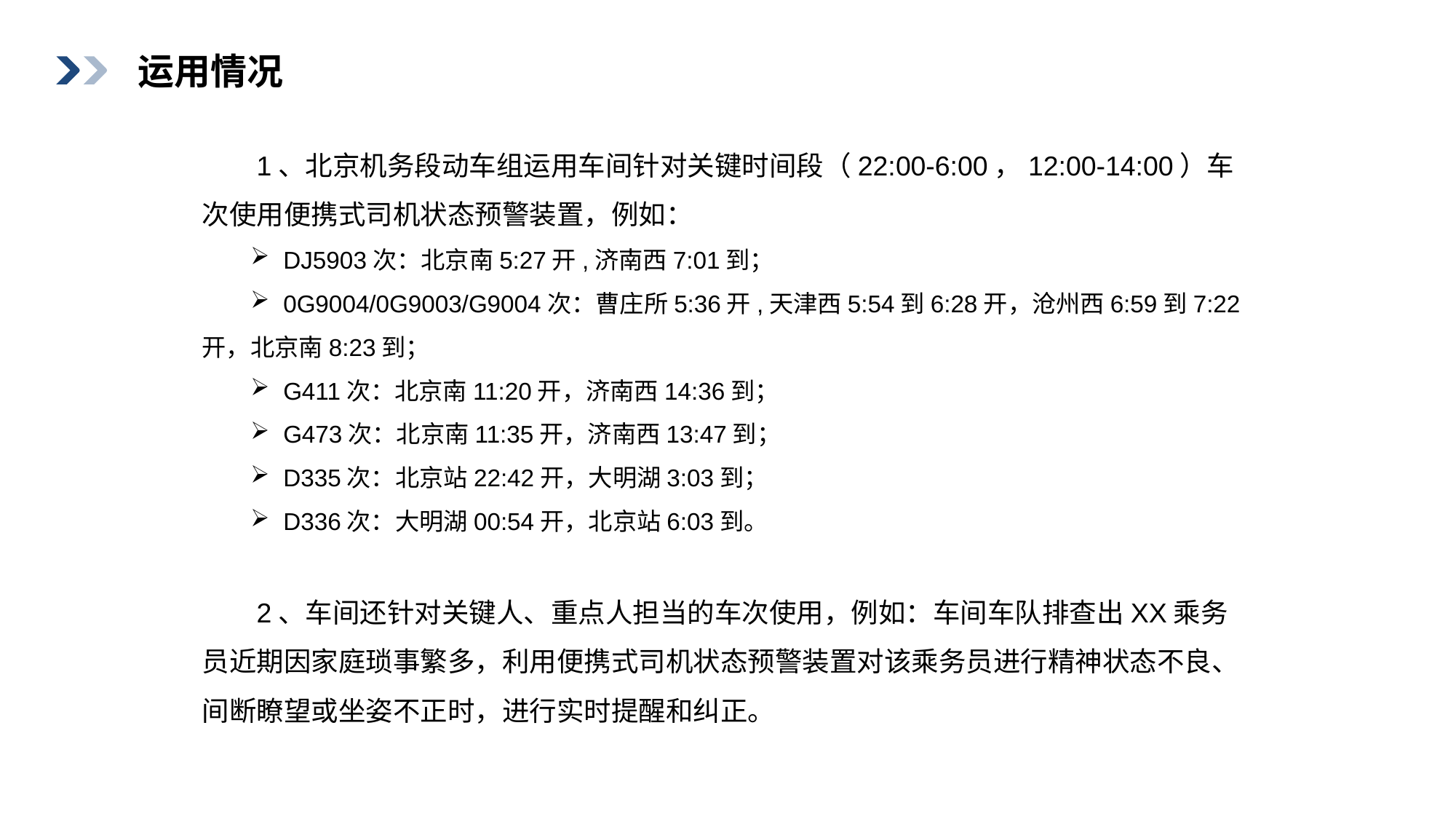

运用情况
1、北京机务段动车组运用车间针对关键时间段（22:00-6:00，12:00-14:00）车次使用便携式司机状态预警装置，例如：
  DJ5903次：北京南5:27开,济南西7:01到；
  0G9004/0G9003/G9004次：曹庄所5:36开,天津西5:54到6:28开，沧州西6:59到7:22开，北京南8:23到；
  G411次：北京南11:20开，济南西14:36到；
  G473次：北京南11:35开，济南西13:47到；
  D335次：北京站22:42开，大明湖3:03到；
  D336次：大明湖00:54开，北京站6:03到。

2、车间还针对关键人、重点人担当的车次使用，例如：车间车队排查出XX乘务员近期因家庭琐事繁多，利用便携式司机状态预警装置对该乘务员进行精神状态不良、间断瞭望或坐姿不正时，进行实时提醒和纠正。